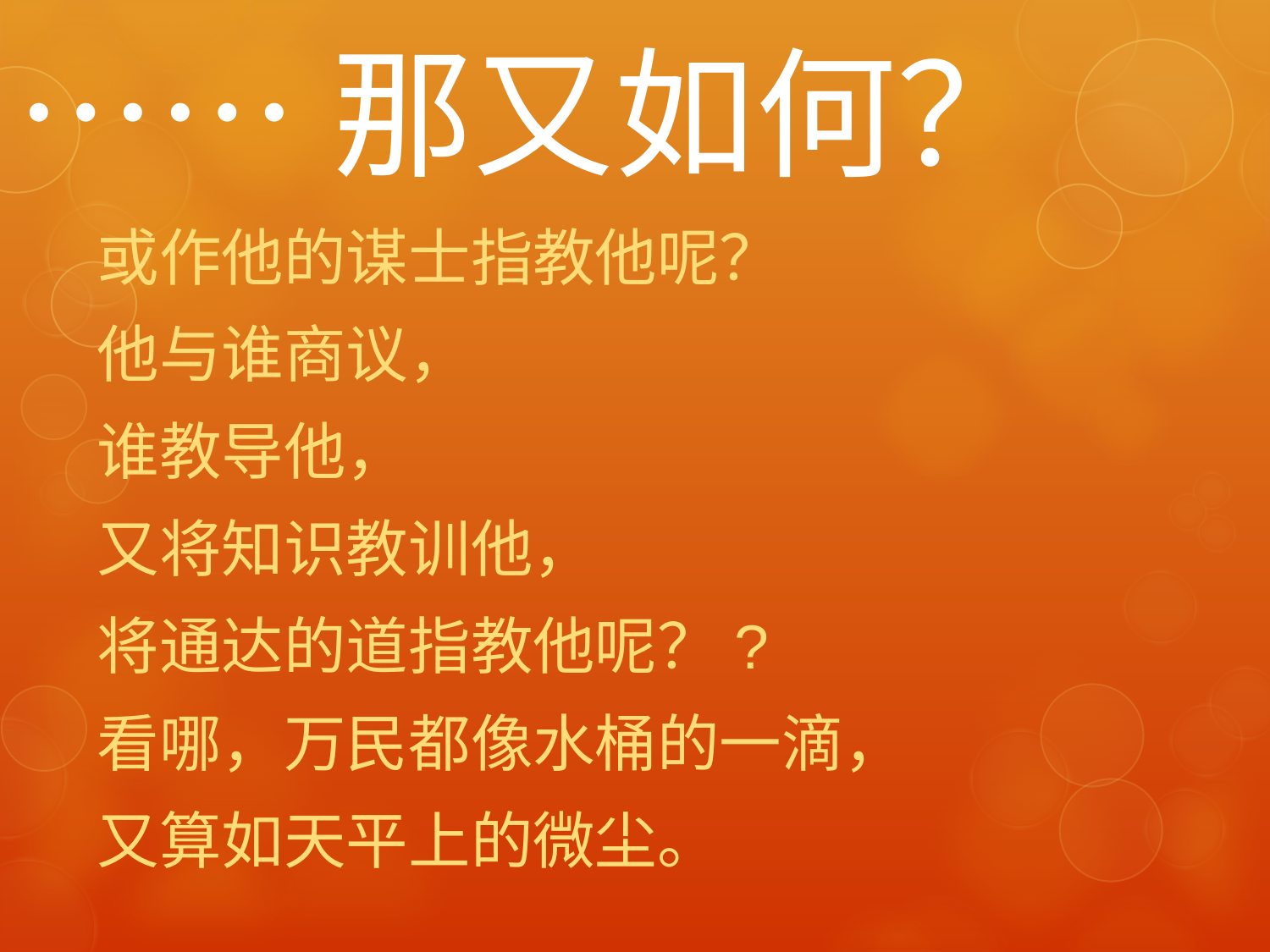

# ……那又如何？
或作他的谋士指教他呢？
他与谁商议，
谁教导他，
又将知识教训他，
将通达的道指教他呢？?
看哪，万民都像水桶的一滴，
又算如天平上的微尘。